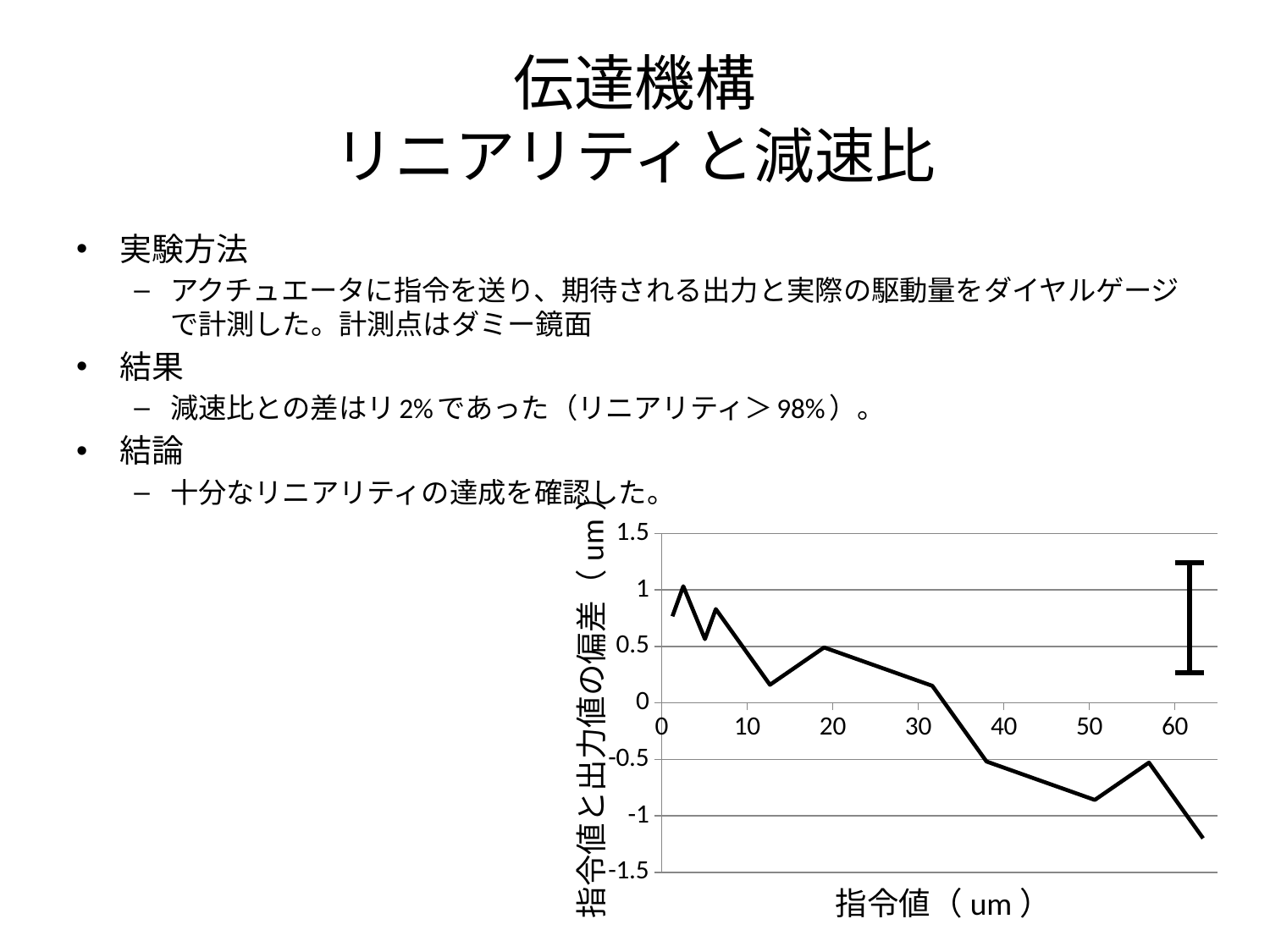

# 伝達機構 リニアリティと減速比
実験方法
アクチュエータに指令を送り、期待される出力と実際の駆動量をダイヤルゲージで計測した。計測点はダミー鏡面
結果
減速比との差はリ2%であった（リニアリティ＞98%）。
結論
十分なリニアリティの達成を確認した。

### Chart

| Category |  |
|---|---|
指令値と出力値の偏差（um）
指令値（um）